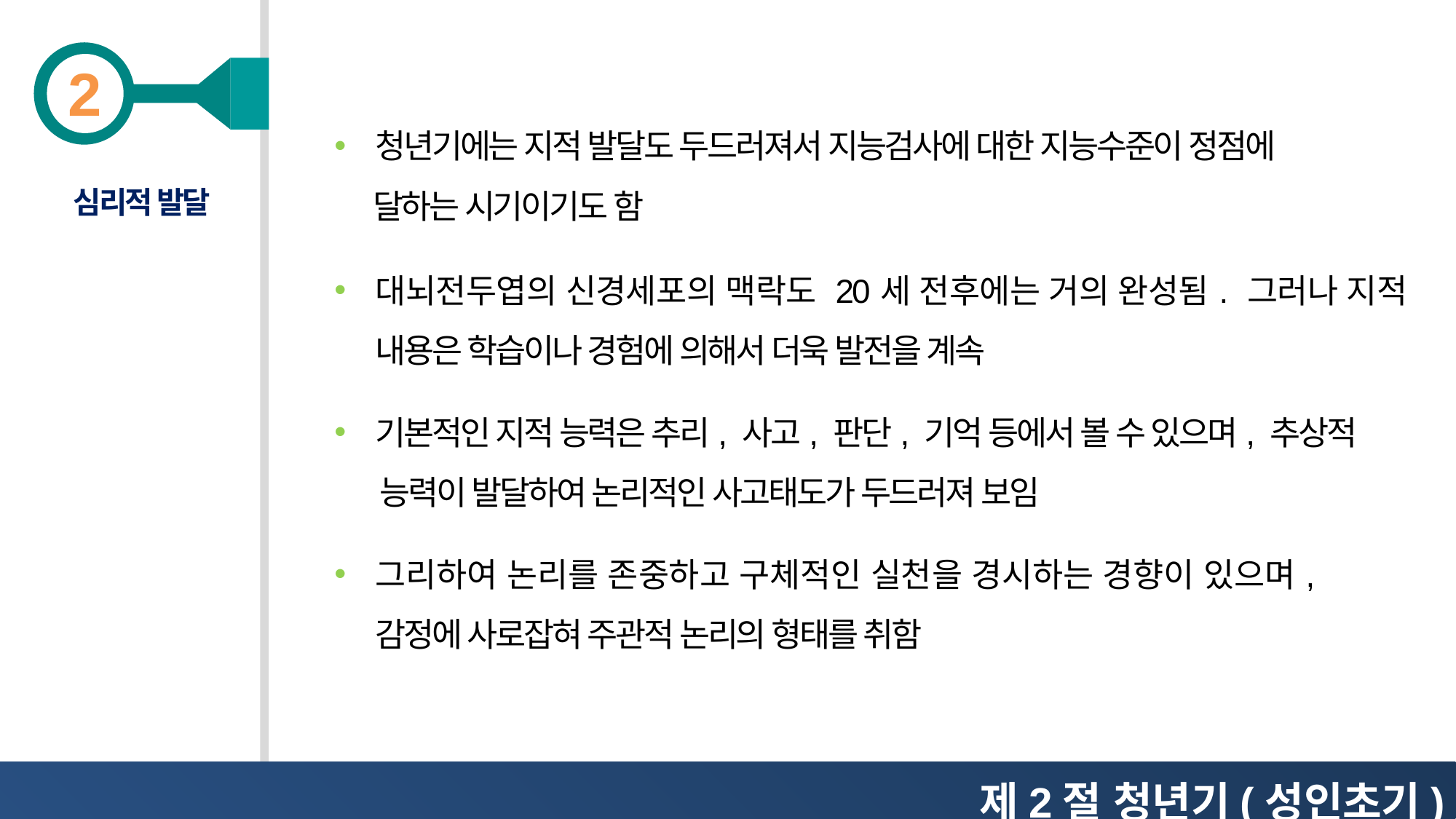

청년기에는 지적 발달도 두드러져서 지능검사에 대한 지능수준이 정점에
    달하는 시기이기도 함

대뇌전두엽의 신경세포의 맥락도 20세 전후에는 거의 완성됨. 그러나 지적 내용은 학습이나 경험에 의해서 더욱 발전을 계속

기본적인 지적 능력은 추리, 사고, 판단, 기억 등에서 볼 수 있으며, 추상적
     능력이 발달하여 논리적인 사고태도가 두드러져 보임

그리하여 논리를 존중하고 구체적인 실천을 경시하는 경향이 있으며,           감정에 사로잡혀 주관적 논리의 형태를 취함
심리적 발달
제2절 청년기(성인초기)